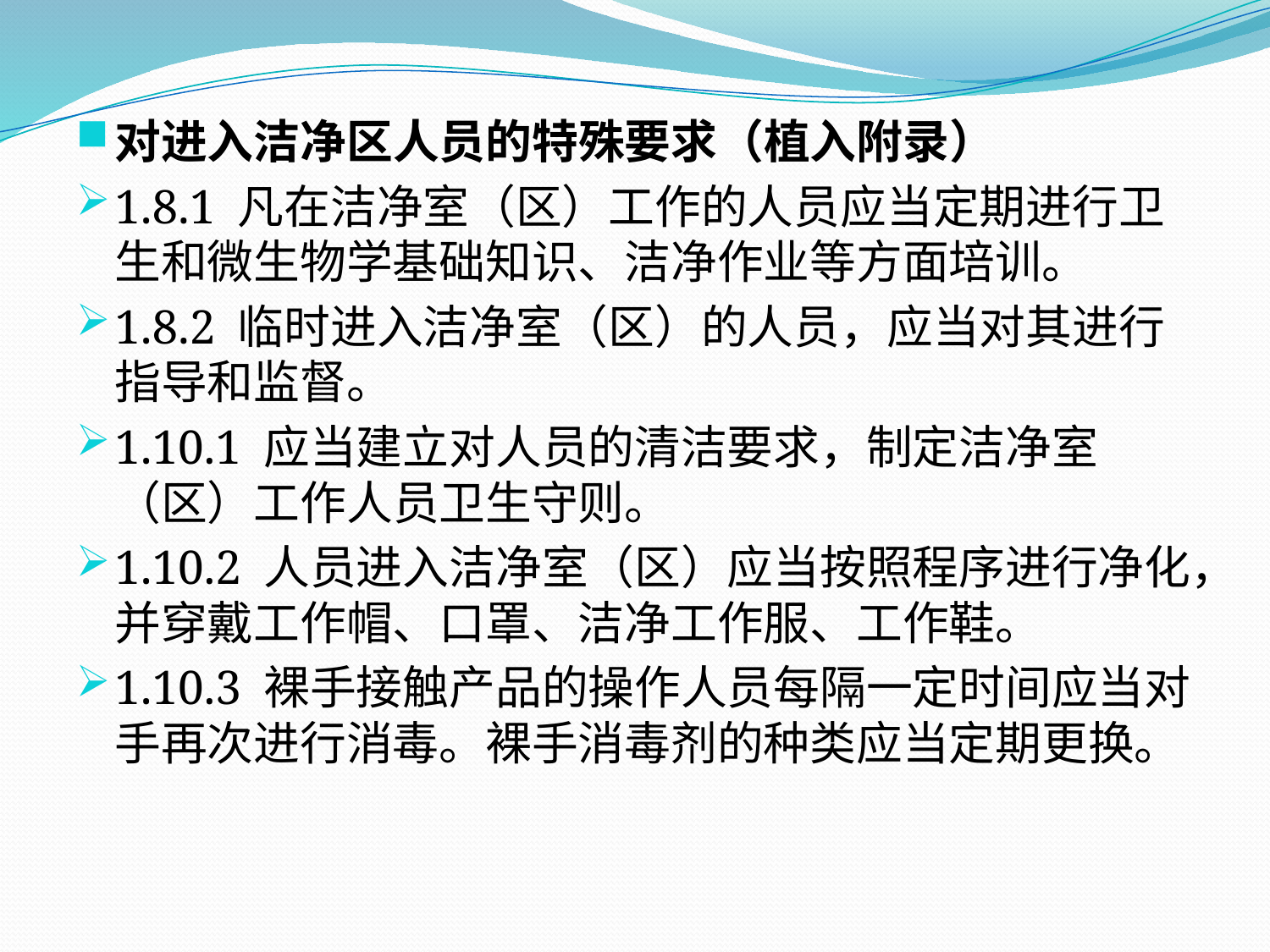

对进入洁净区人员的特殊要求（植入附录）
1.8.1 凡在洁净室（区）工作的人员应当定期进行卫生和微生物学基础知识、洁净作业等方面培训。
1.8.2 临时进入洁净室（区）的人员，应当对其进行指导和监督。
1.10.1 应当建立对人员的清洁要求，制定洁净室（区）工作人员卫生守则。
1.10.2 人员进入洁净室（区）应当按照程序进行净化，并穿戴工作帽、口罩、洁净工作服、工作鞋。
1.10.3 裸手接触产品的操作人员每隔一定时间应当对手再次进行消毒。裸手消毒剂的种类应当定期更换。